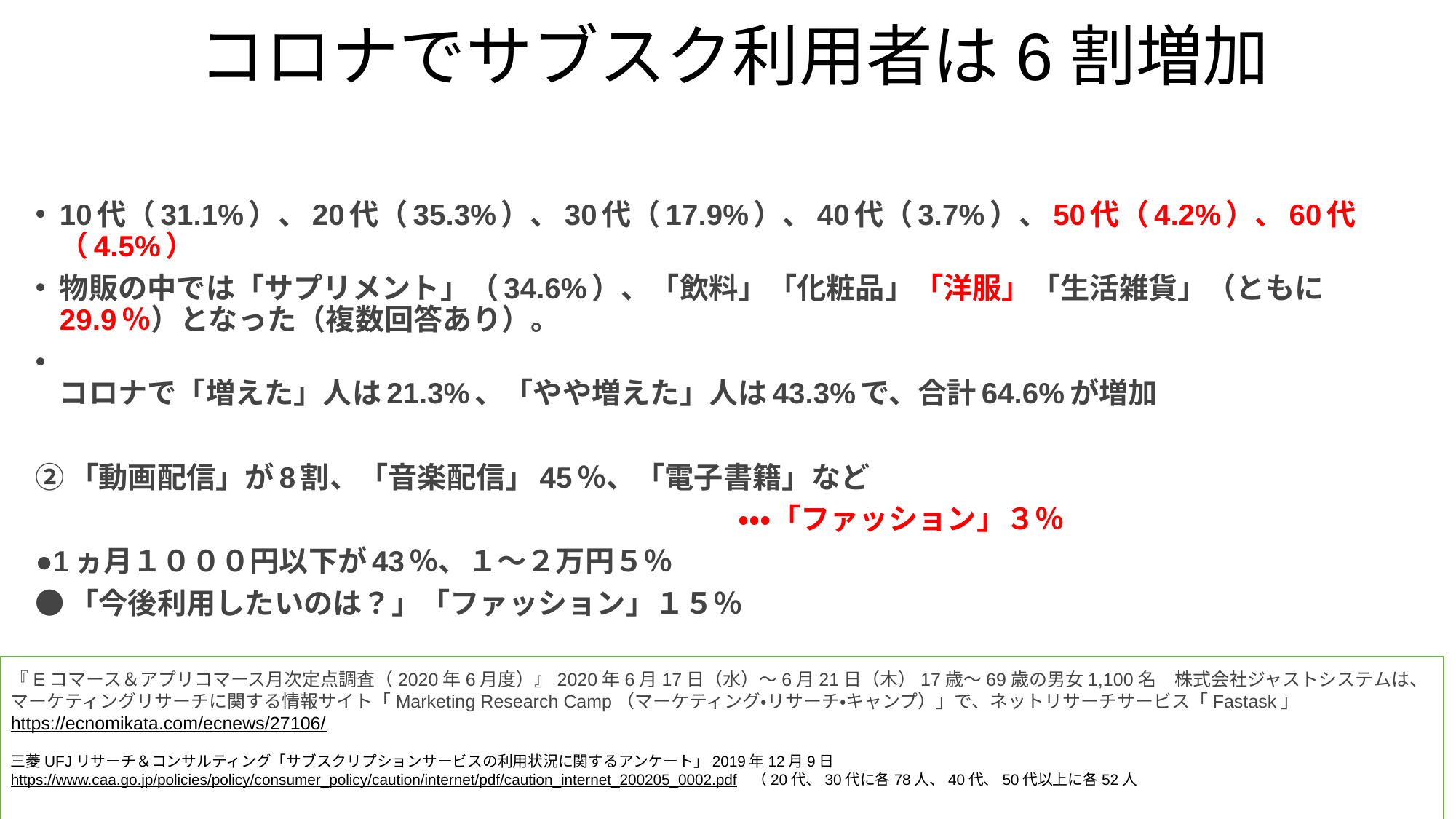

# コロナでサブスク利用者は6割増加
10代（31.1%）、20代（35.3%）、30代（17.9%）、40代（3.7%）、50代（4.2%）、60代（4.5%）
物販の中では「サプリメント」（34.6%）、「飲料」「化粧品」「洋服」「生活雑貨」（ともに29.9％）となった（複数回答あり）。
コロナで「増えた」人は21.3%、「やや増えた」人は43.3%で、合計64.6%が増加

②「動画配信」が8割、「音楽配信」45％、「電子書籍」など
　　　　　　　　　　　　　　　　　　　　　　　　・・・「ファッション」３％
●1ヵ月１０００円以下が43％、１～２万円５％
●「今後利用したいのは？」「ファッション」１５％

『Eコマース＆アプリコマース月次定点調査（2020年6月度）』2020年6月17日（水）～6月21日（木）17歳～69歳の男女1,100名　株式会社ジャストシステムは、マーケティングリサーチに関する情報サイト「Marketing Research Camp（マーケティング・リサーチ・キャンプ）」で、ネットリサーチサービス「Fastask」https://ecnomikata.com/ecnews/27106/

三菱UFJリサーチ＆コンサルティング「サブスクリプションサービスの利用状況に関するアンケート」2019年12月9日https://www.caa.go.jp/policies/policy/consumer_policy/caution/internet/pdf/caution_internet_200205_0002.pdf　（20代、30代に各78人、40代、50代以上に各52人